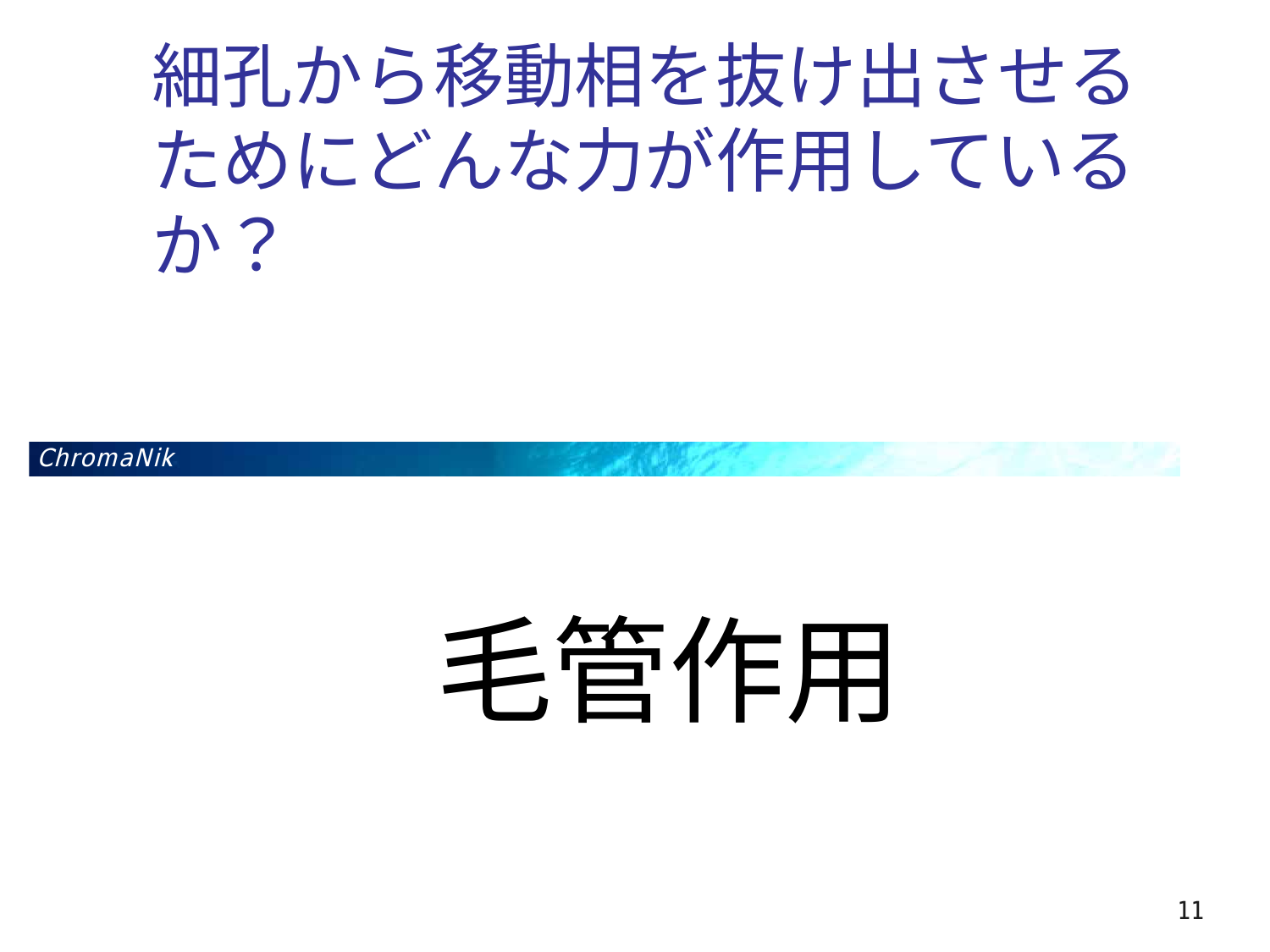

# 細孔から移動相を抜け出させるためにどんな力が作用しているか？
毛管作用
11